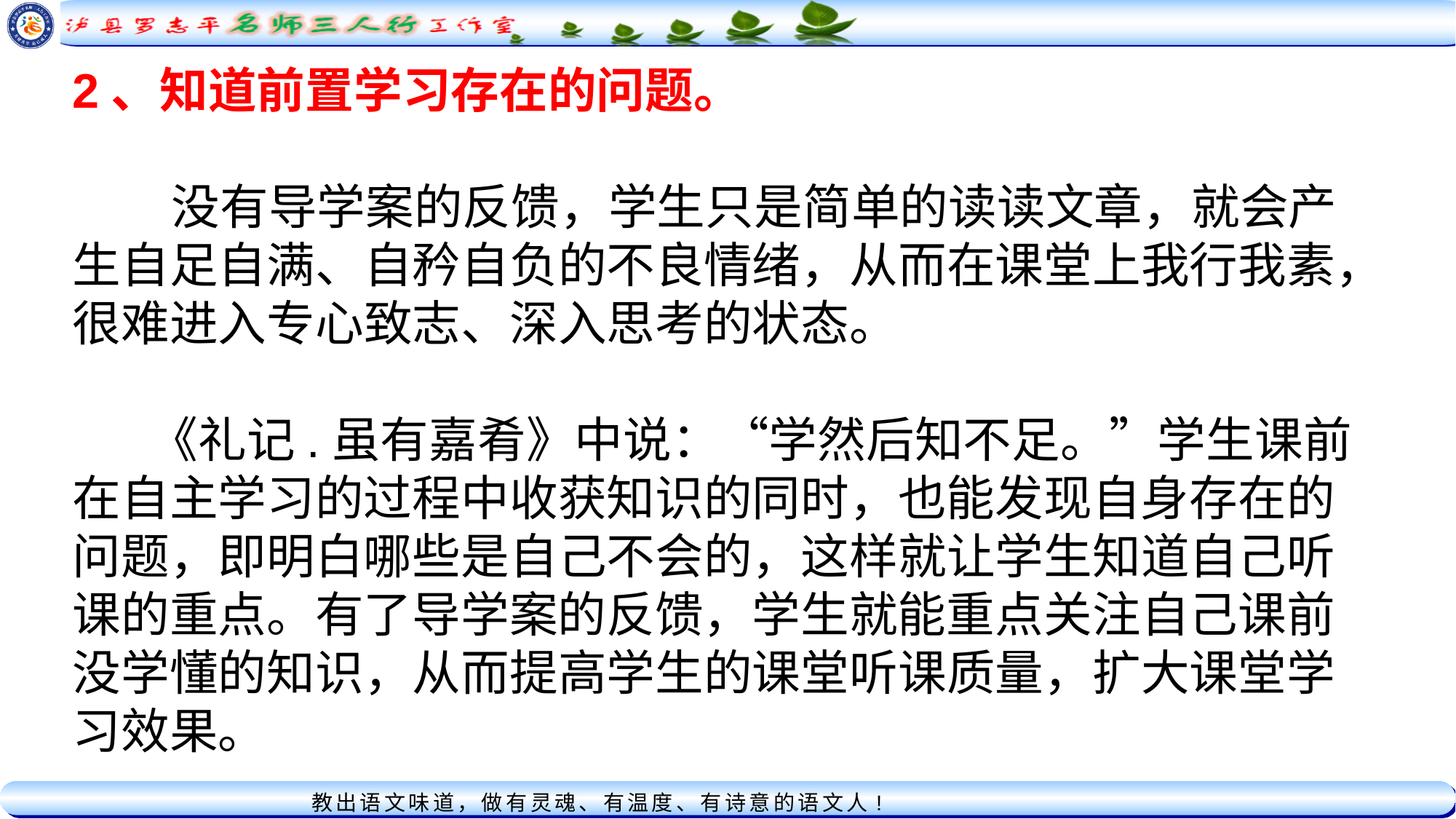

2、知道前置学习存在的问题。

        没有导学案的反馈，学生只是简单的读读文章，就会产生自足自满、自矜自负的不良情绪，从而在课堂上我行我素，很难进入专心致志、深入思考的状态。

      《礼记.虽有嘉肴》中说：“学然后知不足。”学生课前在自主学习的过程中收获知识的同时，也能发现自身存在的问题，即明白哪些是自己不会的，这样就让学生知道自己听课的重点。有了导学案的反馈，学生就能重点关注自己课前没学懂的知识，从而提高学生的课堂听课质量，扩大课堂学习效果。